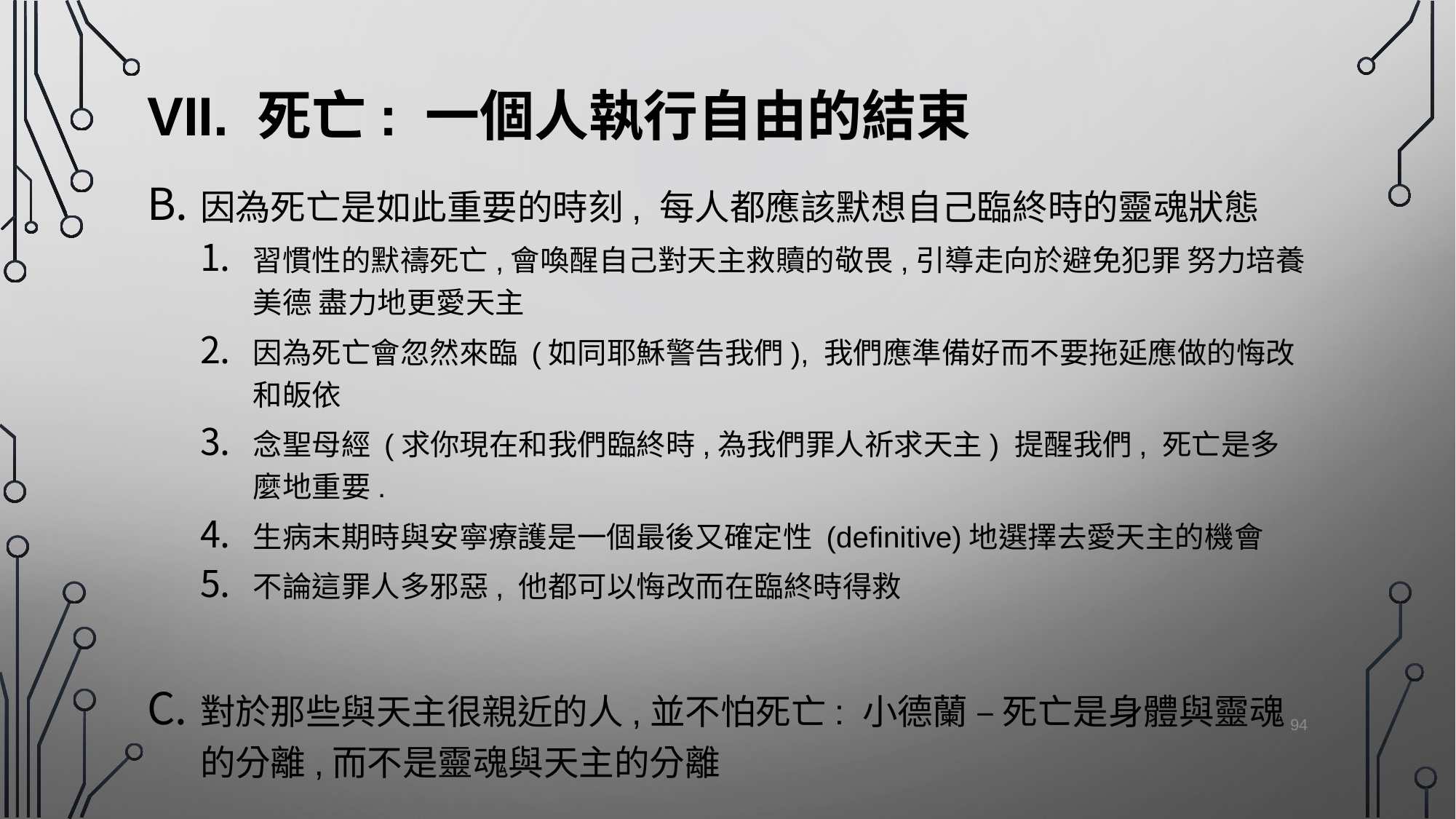

# VII. 死亡: 一個人執行自由的結束
因為死亡是如此重要的時刻, 每人都應該默想自己臨終時的靈魂狀態
習慣性的默禱死亡,會喚醒自己對天主救贖的敬畏,引導走向於避免犯罪 努力培養美德 盡力地更愛天主
因為死亡會忽然來臨 (如同耶穌警告我們), 我們應準備好而不要拖延應做的悔改和皈依
念聖母經 (求你現在和我們臨終時,為我們罪人祈求天主) 提醒我們, 死亡是多麼地重要.
生病末期時與安寧療護是一個最後又確定性 (definitive)地選擇去愛天主的機會
不論這罪人多邪惡, 他都可以悔改而在臨終時得救

對於那些與天主很親近的人,並不怕死亡: 小德蘭 – 死亡是身體與靈魂的分離,而不是靈魂與天主的分離
94